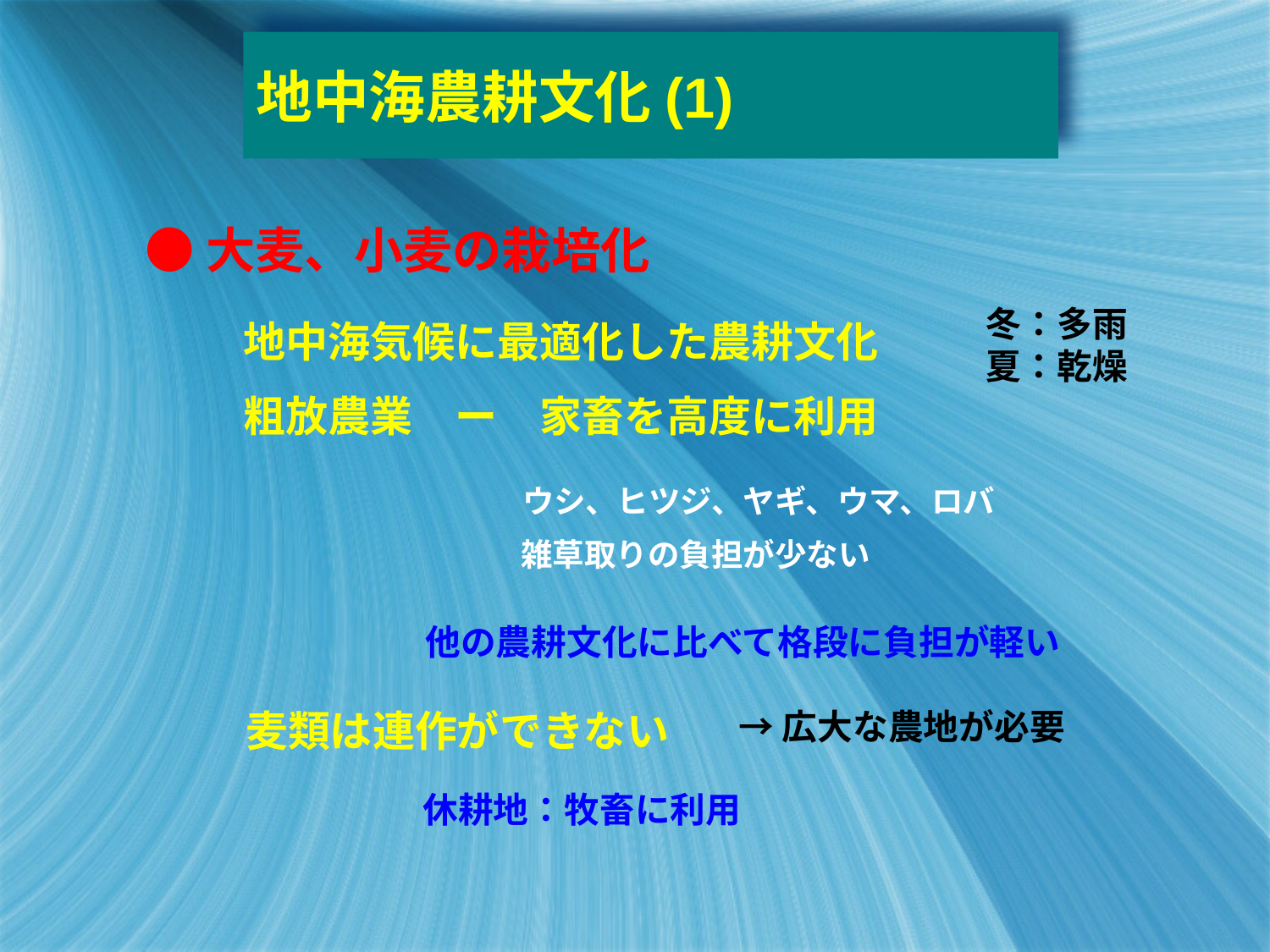

# 地中海農耕文化(1)
●大麦、小麦の栽培化
冬：多雨
夏：乾燥
地中海気候に最適化した農耕文化
粗放農業　ー　家畜を高度に利用
ウシ、ヒツジ、ヤギ、ウマ、ロバ
雑草取りの負担が少ない
他の農耕文化に比べて格段に負担が軽い
麦類は連作ができない
→広大な農地が必要
休耕地：牧畜に利用